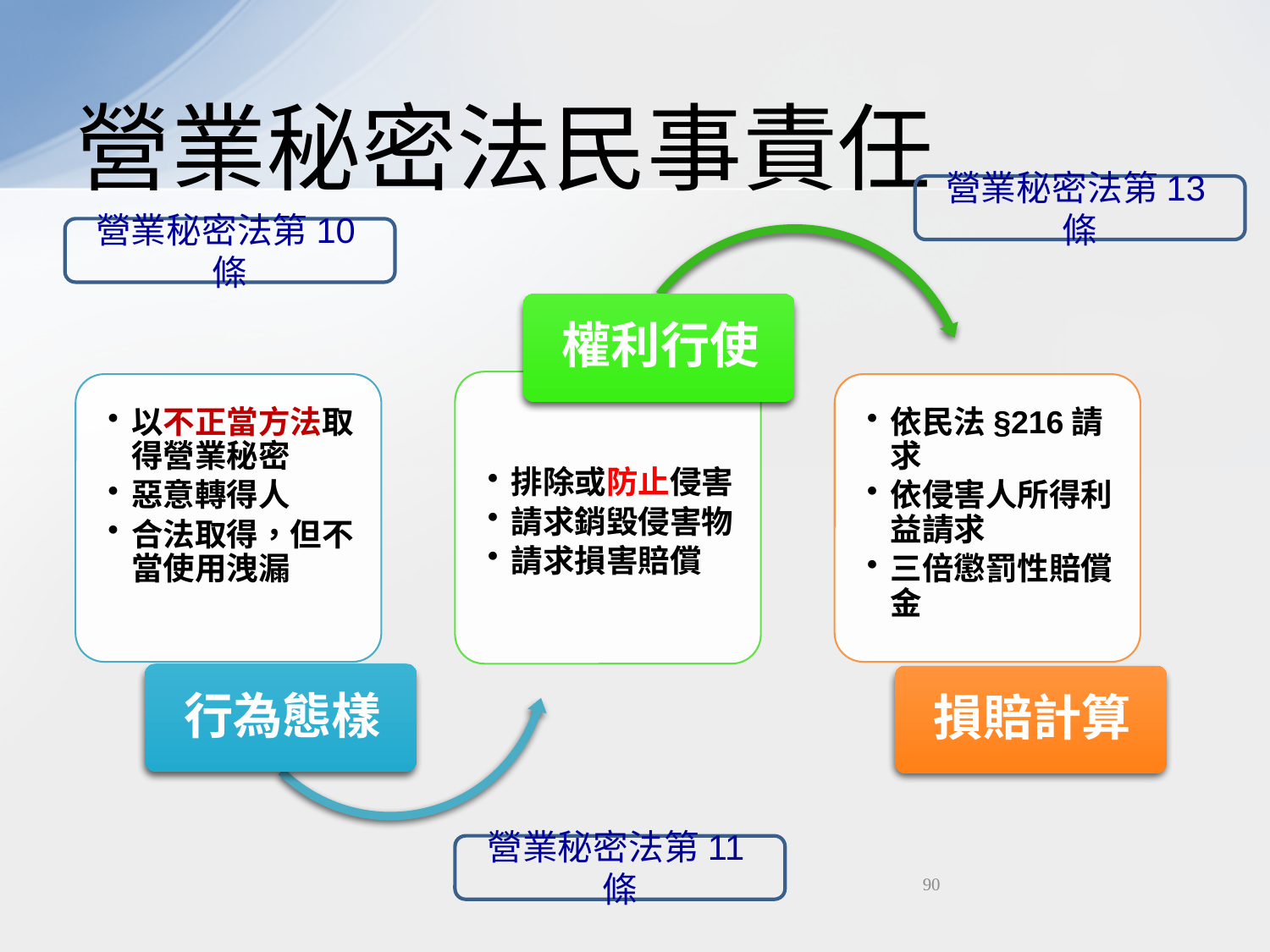

# 營業秘密法民事責任
以不正當方法取得營業秘密
惡意轉得人
合法取得，但不當使用洩漏
行為態樣
排除或防止侵害
請求銷毀侵害物
請求損害賠償
權利行使
依民法§216請求
依侵害人所得利益請求
三倍懲罰性賠償金
損賠計算
營業秘密法第13條
營業秘密法第10條

營業秘密法第11條
90